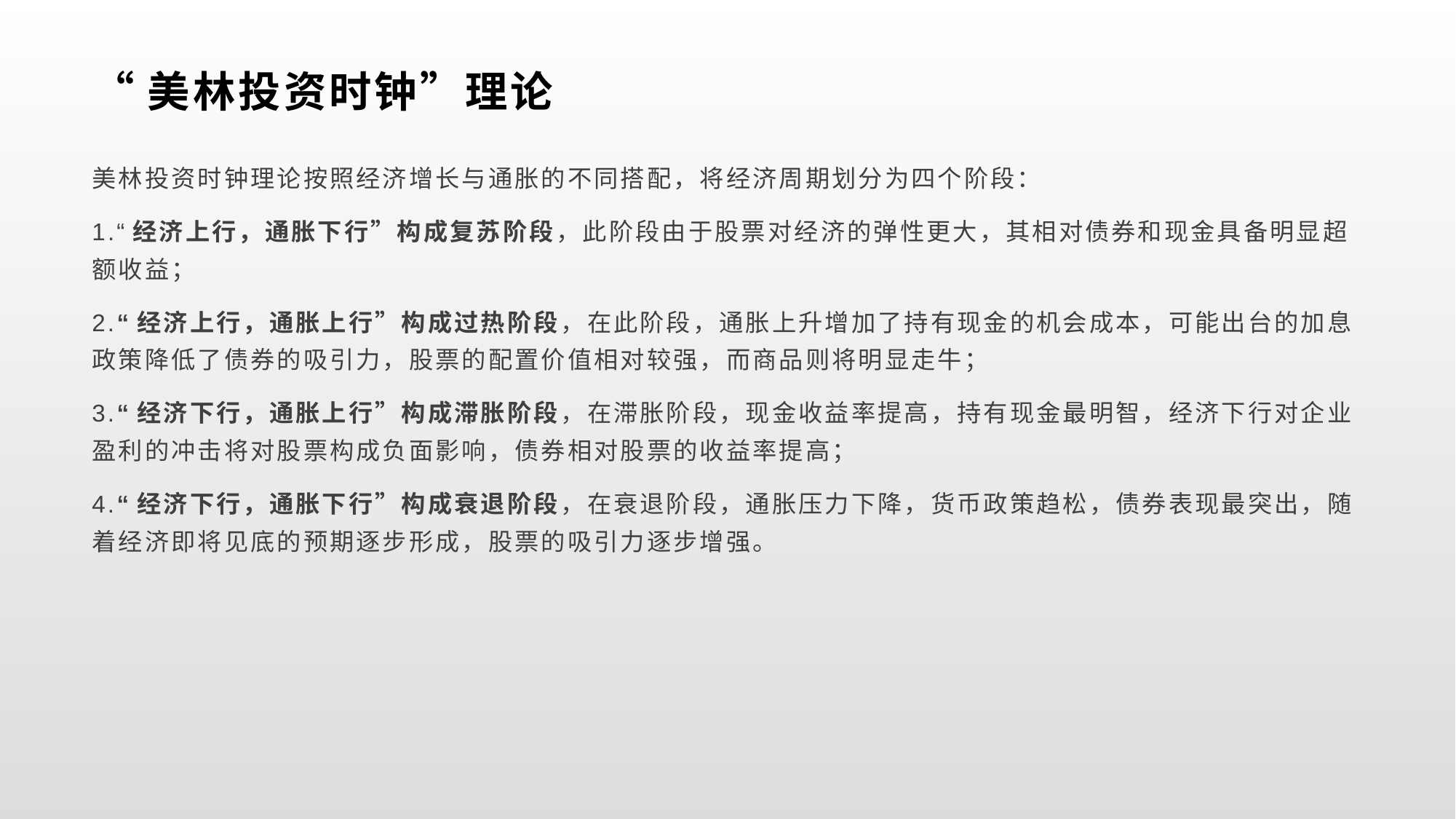

# “美林投资时钟”理论
美林投资时钟理论按照经济增长与通胀的不同搭配，将经济周期划分为四个阶段：
1.“经济上行，通胀下行”构成复苏阶段，此阶段由于股票对经济的弹性更大，其相对债券和现金具备明显超额收益；
2.“经济上行，通胀上行”构成过热阶段，在此阶段，通胀上升增加了持有现金的机会成本，可能出台的加息政策降低了债券的吸引力，股票的配置价值相对较强，而商品则将明显走牛；
3.“经济下行，通胀上行”构成滞胀阶段，在滞胀阶段，现金收益率提高，持有现金最明智，经济下行对企业盈利的冲击将对股票构成负面影响，债券相对股票的收益率提高；
4.“经济下行，通胀下行”构成衰退阶段，在衰退阶段，通胀压力下降，货币政策趋松，债券表现最突出，随着经济即将见底的预期逐步形成，股票的吸引力逐步增强。